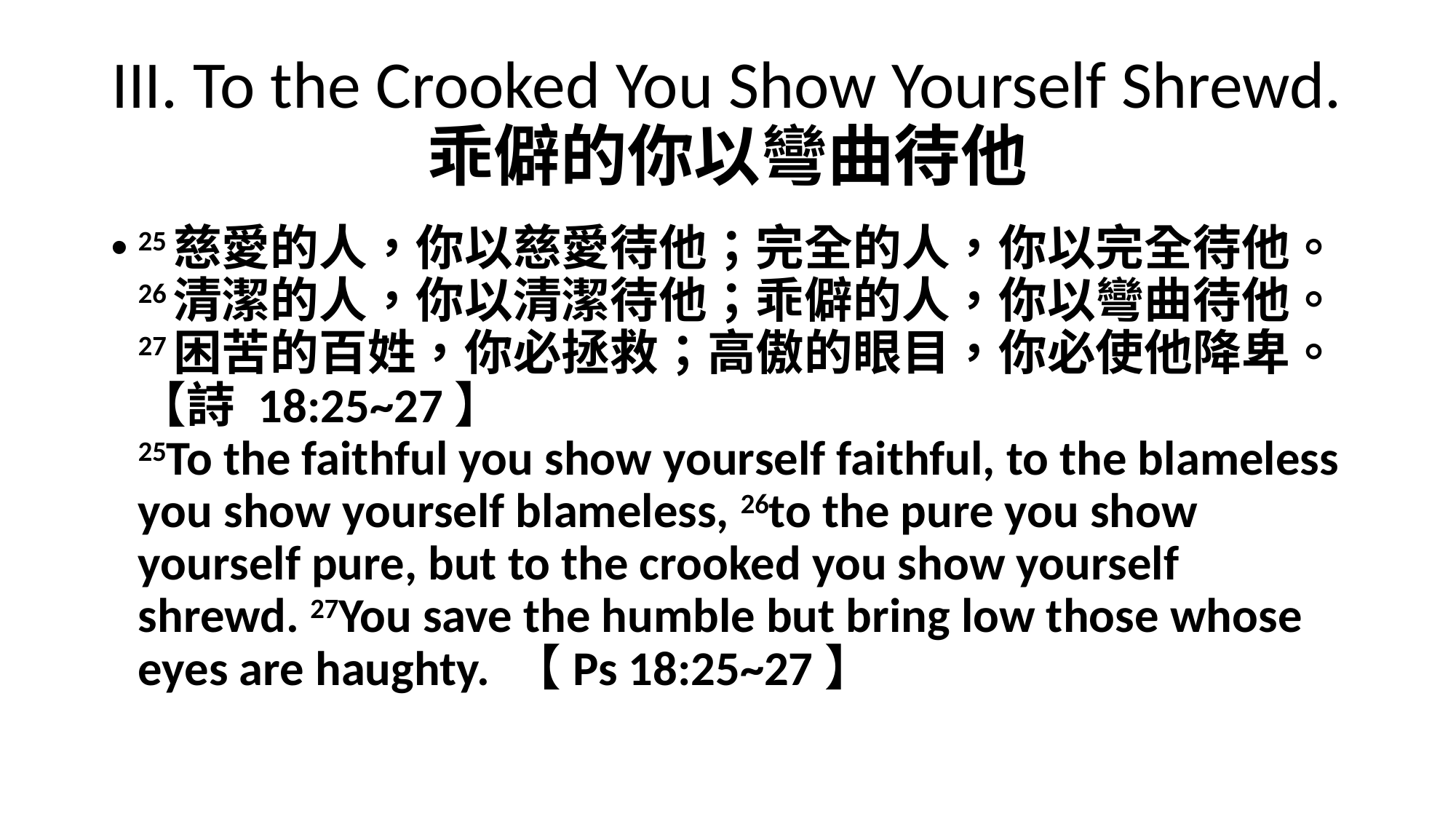

# III. To the Crooked You Show Yourself Shrewd. 乖僻的你以彎曲待他
25慈愛的人，你以慈愛待他；完全的人，你以完全待他。26清潔的人，你以清潔待他；乖僻的人，你以彎曲待他。27困苦的百姓，你必拯救；高傲的眼目，你必使他降卑。【詩 18:25~27】
25To the faithful you show yourself faithful, to the blameless you show yourself blameless, 26to the pure you show yourself pure, but to the crooked you show yourself shrewd. 27You save the humble but bring low those whose eyes are haughty. 【Ps 18:25~27】